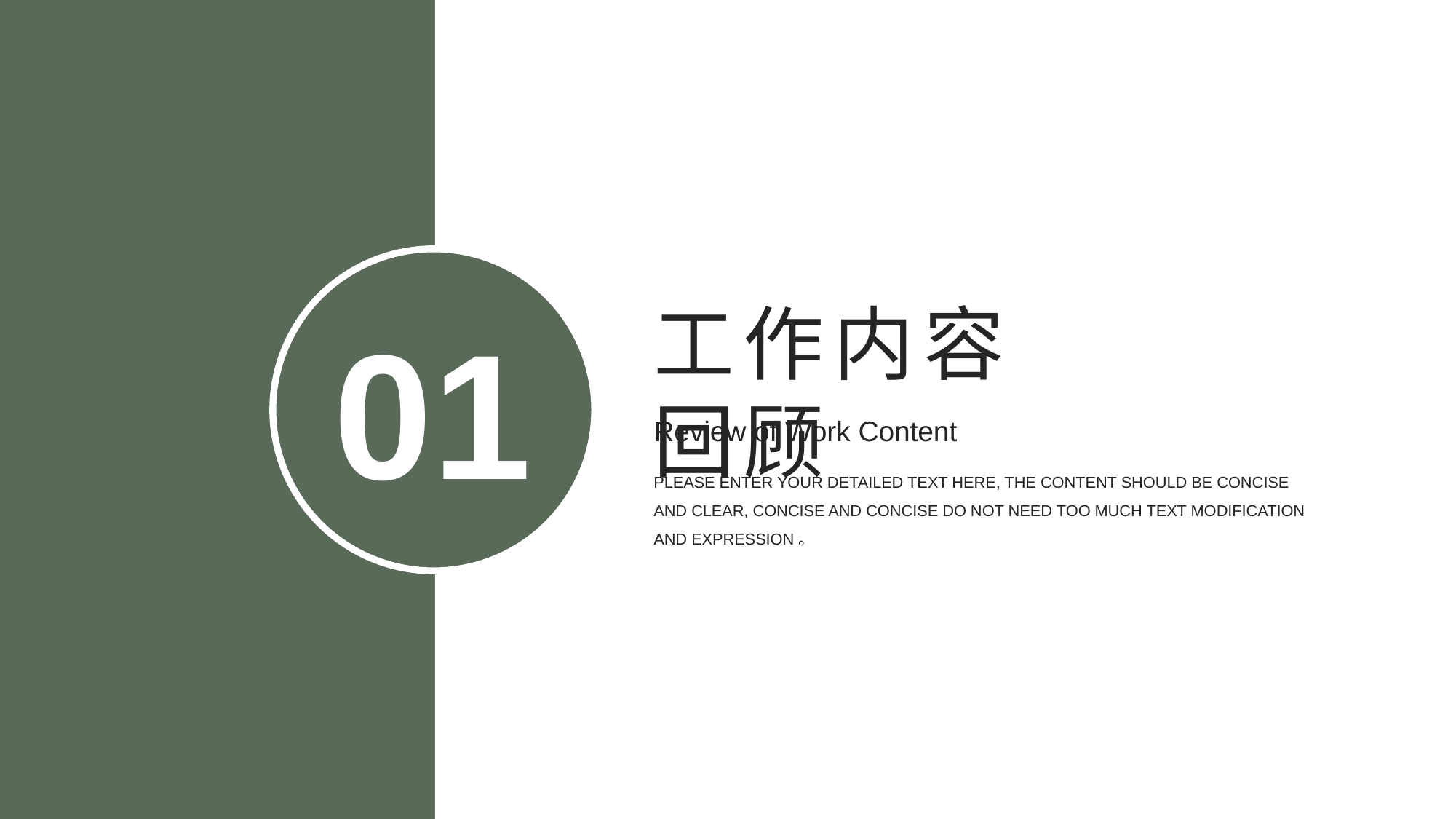

工作内容回顾
01
Review of Work Content
PLEASE ENTER YOUR DETAILED TEXT HERE, THE CONTENT SHOULD BE CONCISE AND CLEAR, CONCISE AND CONCISE DO NOT NEED TOO MUCH TEXT MODIFICATION AND EXPRESSION。